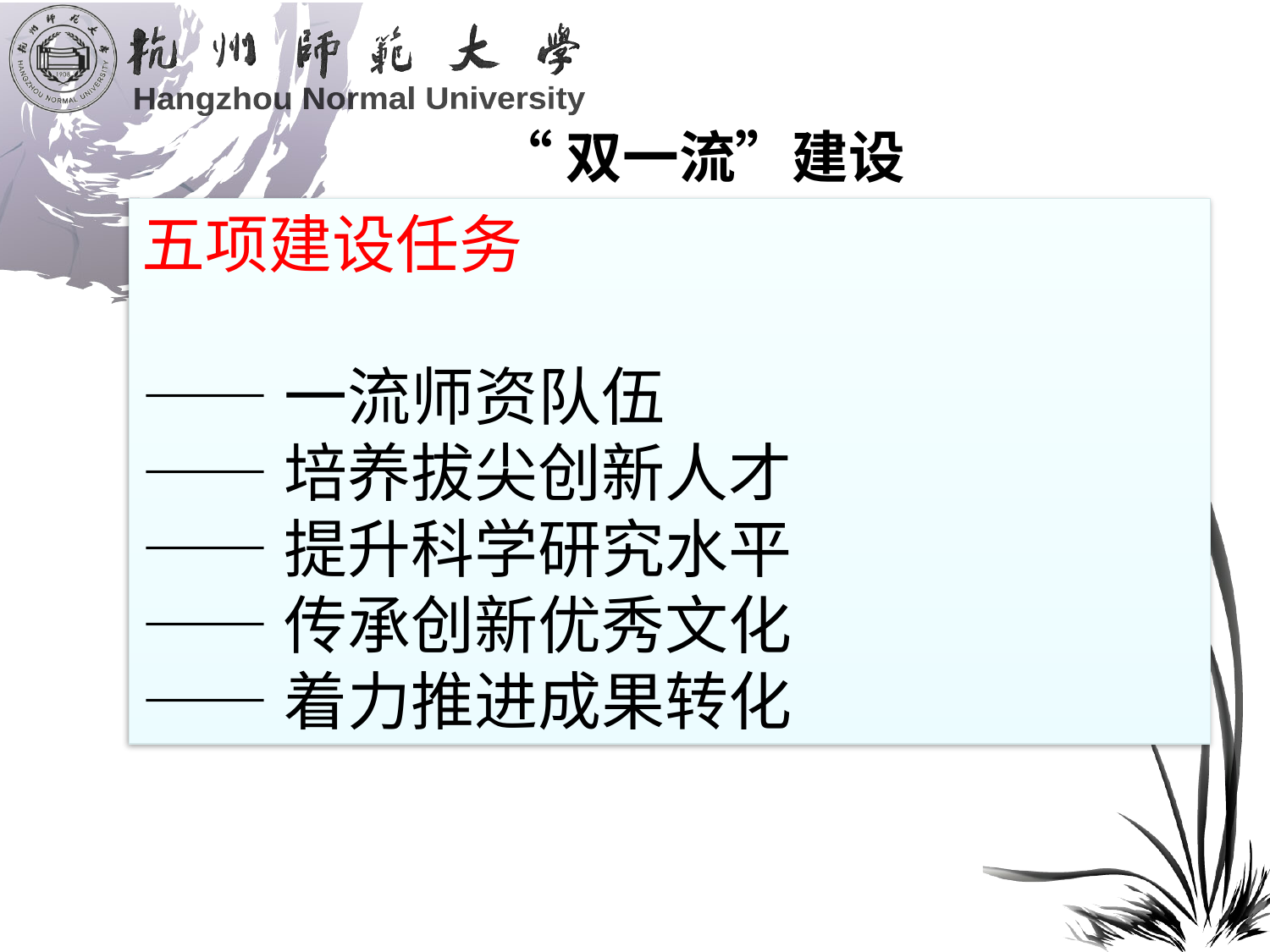

# “双一流”建设
五项建设任务

——一流师资队伍
——培养拔尖创新人才
——提升科学研究水平
——传承创新优秀文化
——着力推进成果转化